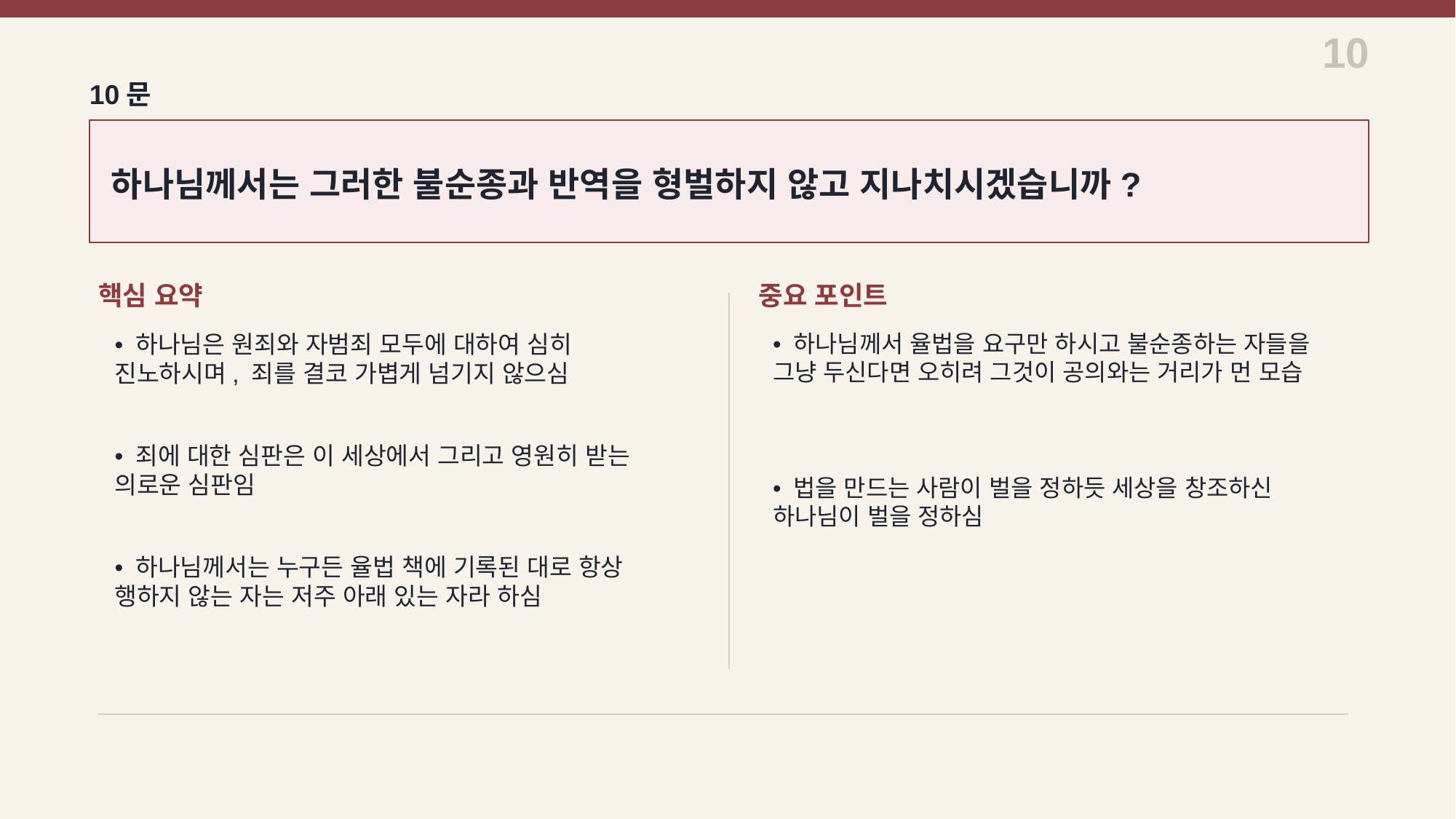

10
10문

하나님께서는 그러한 불순종과 반역을 형벌하지 않고 지나치시겠습니까?
핵심 요약
중요 포인트
• 하나님은 원죄와 자범죄 모두에 대하여 심히 진노하시며, 죄를 결코 가볍게 넘기지 않으심
• 하나님께서 율법을 요구만 하시고 불순종하는 자들을 그냥 두신다면 오히려 그것이 공의와는 거리가 먼 모습
• 죄에 대한 심판은 이 세상에서 그리고 영원히 받는 의로운 심판임
• 법을 만드는 사람이 벌을 정하듯 세상을 창조하신 하나님이 벌을 정하심
• 하나님께서는 누구든 율법 책에 기록된 대로 항상 행하지 않는 자는 저주 아래 있는 자라 하심